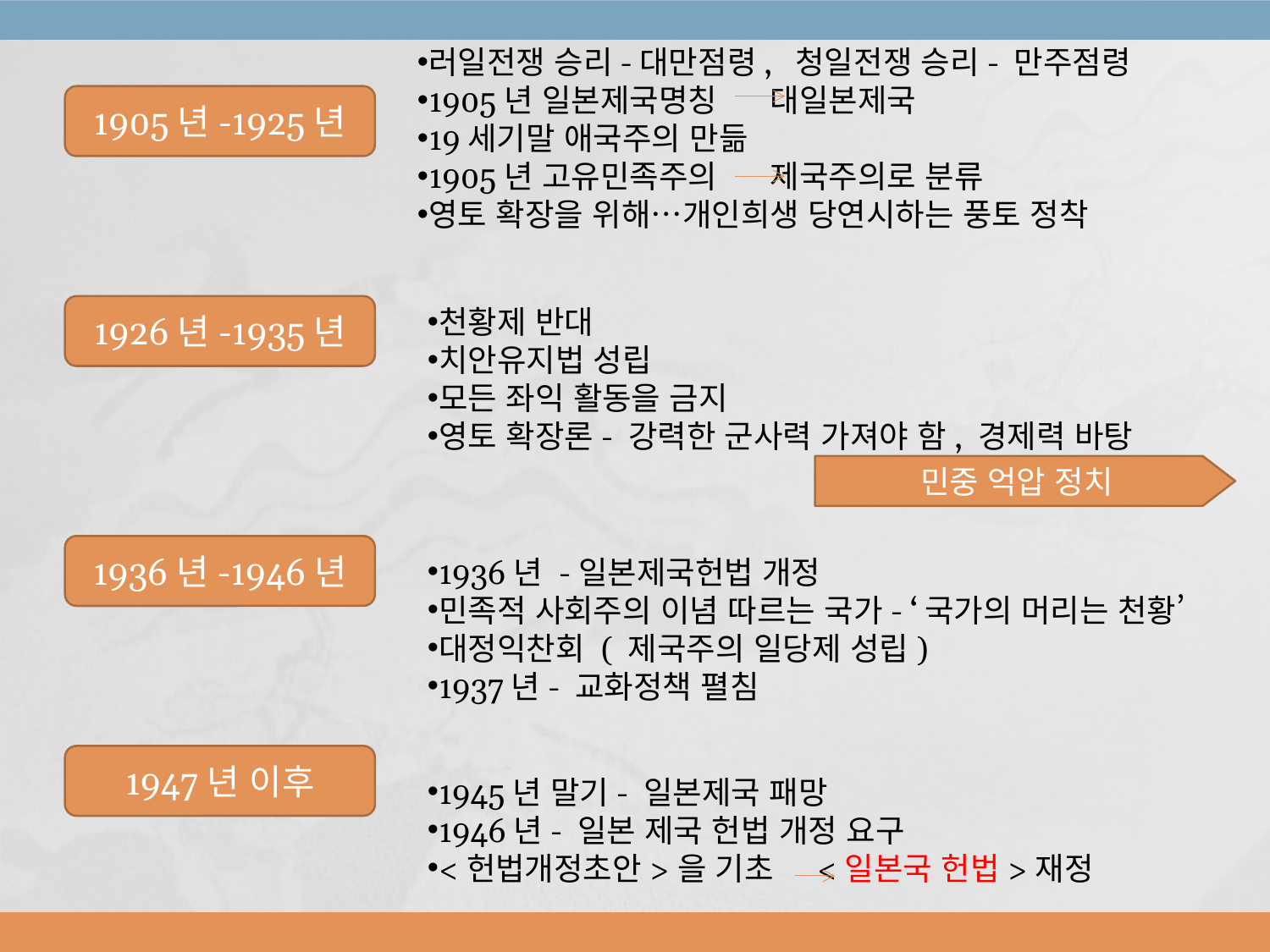

러일전쟁 승리-대만점령,  청일전쟁 승리- 만주점령
1905년 일본제국명칭      대일본제국
19세기말 애국주의 만듦
1905년 고유민족주의      제국주의로 분류
영토 확장을 위해…개인희생 당연시하는 풍토 정착
1905년-1925년
1926년-1935년
천황제 반대
치안유지법 성립
모든 좌익 활동을 금지
영토 확장론- 강력한 군사력 가져야 함, 경제력 바탕
민중 억압 정치
1936년-1946년
1936년 -일본제국헌법 개정
민족적 사회주의 이념 따르는 국가- ‘국가의 머리는 천황’
대정익찬회 ( 제국주의 일당제 성립)
1937년- 교화정책 펼침
1947년 이후
1945년 말기- 일본제국 패망
1946년- 일본 제국 헌법 개정 요구
<헌법개정초안>을 기초    <일본국 헌법>재정